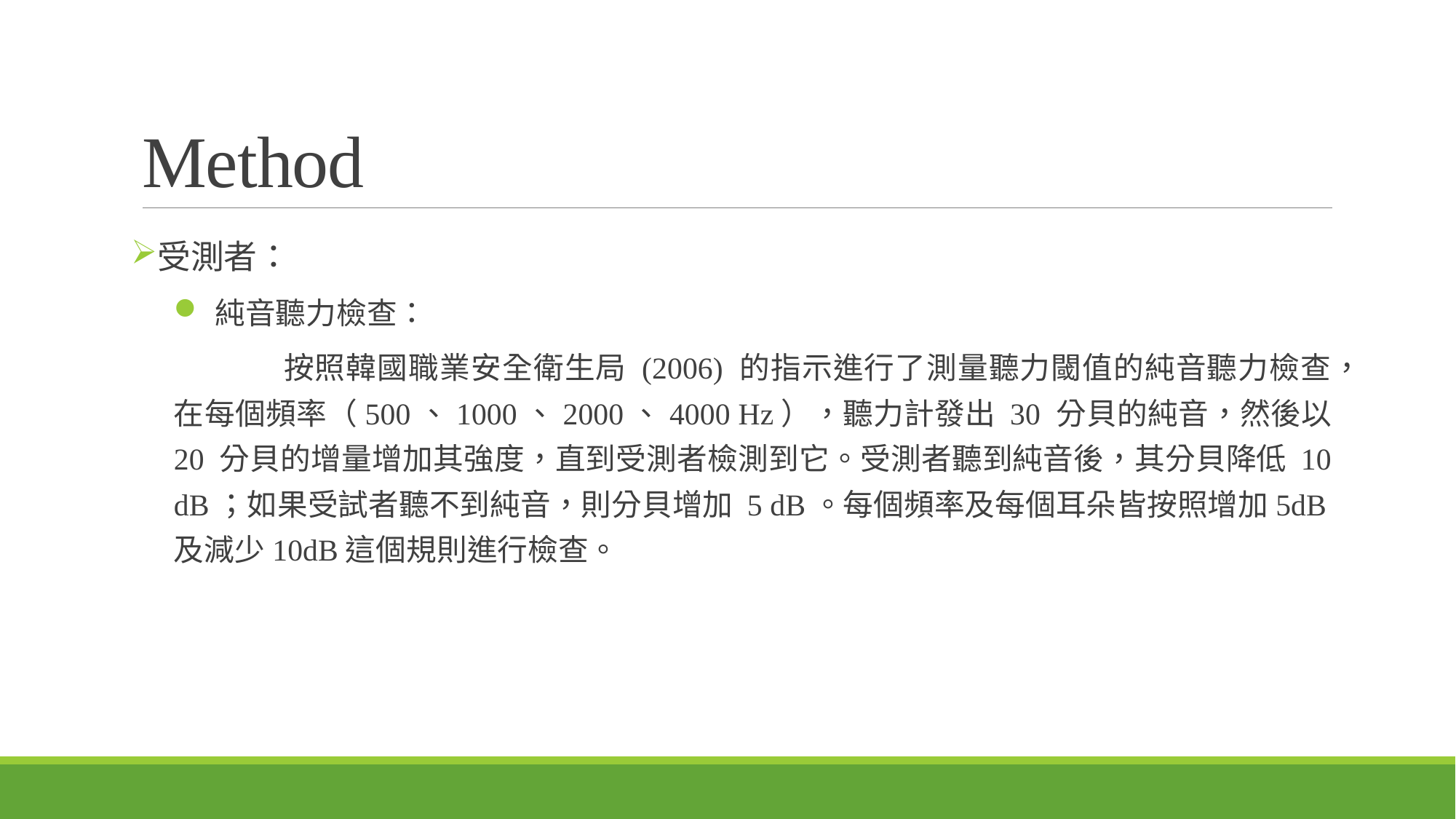

# Method
受測者：
純音聽力檢查：
	按照韓國職業安全衛生局 (2006) 的指示進行了測量聽力閾值的純音聽力檢查，在每個頻率（500、1000、2000、4000 Hz），聽力計發出 30 分貝的純音，然後以 20 分貝的增量增加其強度，直到受測者檢測到它。受測者聽到純音後，其分貝降低 10 dB；如果受試者聽不到純音，則分貝增加 5 dB。每個頻率及每個耳朵皆按照增加5dB及減少10dB這個規則進行檢查。